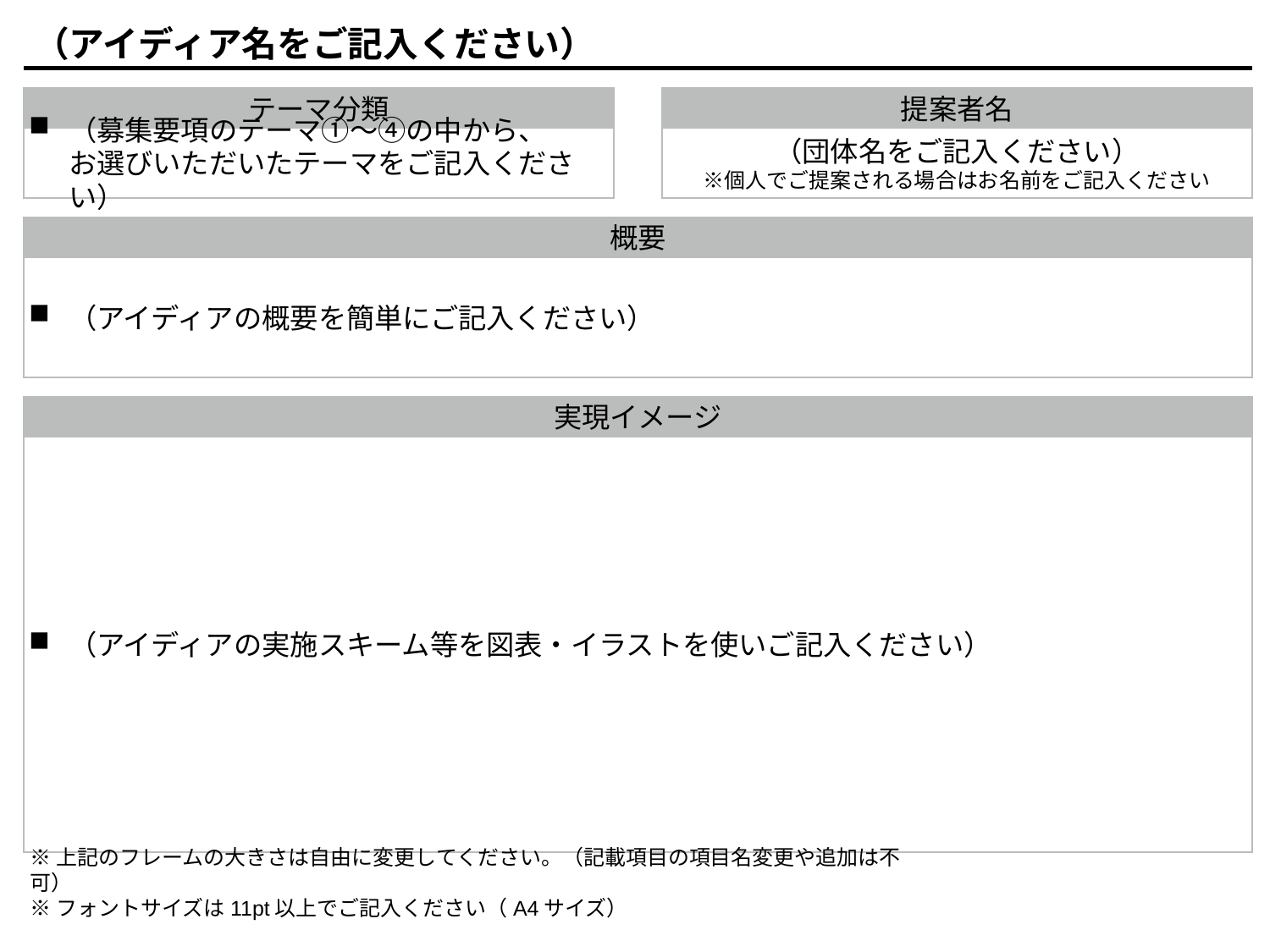

（アイディア名をご記入ください）
テーマ分類
提案者名
（募集要項のテーマ①～④の中から、
お選びいただいたテーマをご記入ください）
（団体名をご記入ください）
※個人でご提案される場合はお名前をご記入ください
概要
（アイディアの概要を簡単にご記入ください）
実現イメージ
（アイディアの実施スキーム等を図表・イラストを使いご記入ください）
※上記のフレームの大きさは自由に変更してください。（記載項目の項目名変更や追加は不可）
※フォントサイズは11pt以上でご記入ください（A4サイズ）